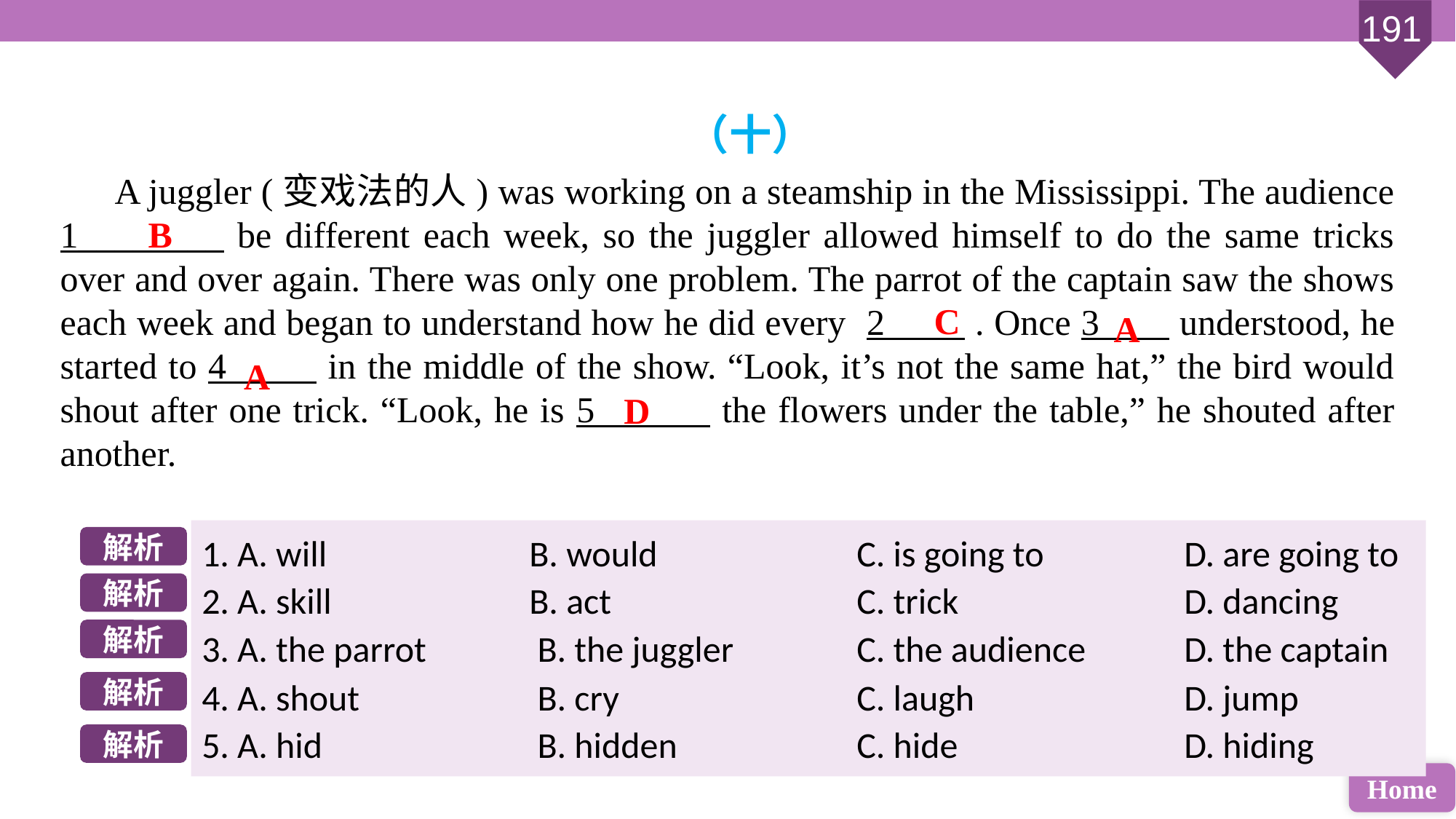

（十）
A juggler (变戏法的人) was working on a steamship in the Mississippi. The audience 1________ be different each week, so the juggler allowed himself to do the same tricks over and over again. There was only one problem. The parrot of the captain saw the shows each week and began to understand how he did every  2         . Once 3        understood, he started to 4         in the middle of the show. “Look, it’s not the same hat,” the bird would shout after one trick. “Look, he is 5           the flowers under the table,” he shouted after another.
B
C
A
A
D
1. A. will 		B. would 		C. is going to 		D. are going to
2. A. skill 		B. act 			C. trick 		D. dancing
3. A. the parrot	 B. the juggler 		C. the audience 	D. the captain
4. A. shout		 B. cry 			C. laugh 		D. jump
5. A. hid		 B. hidden 		C. hide 		D. hiding
解析
解析
解析
解析
解析